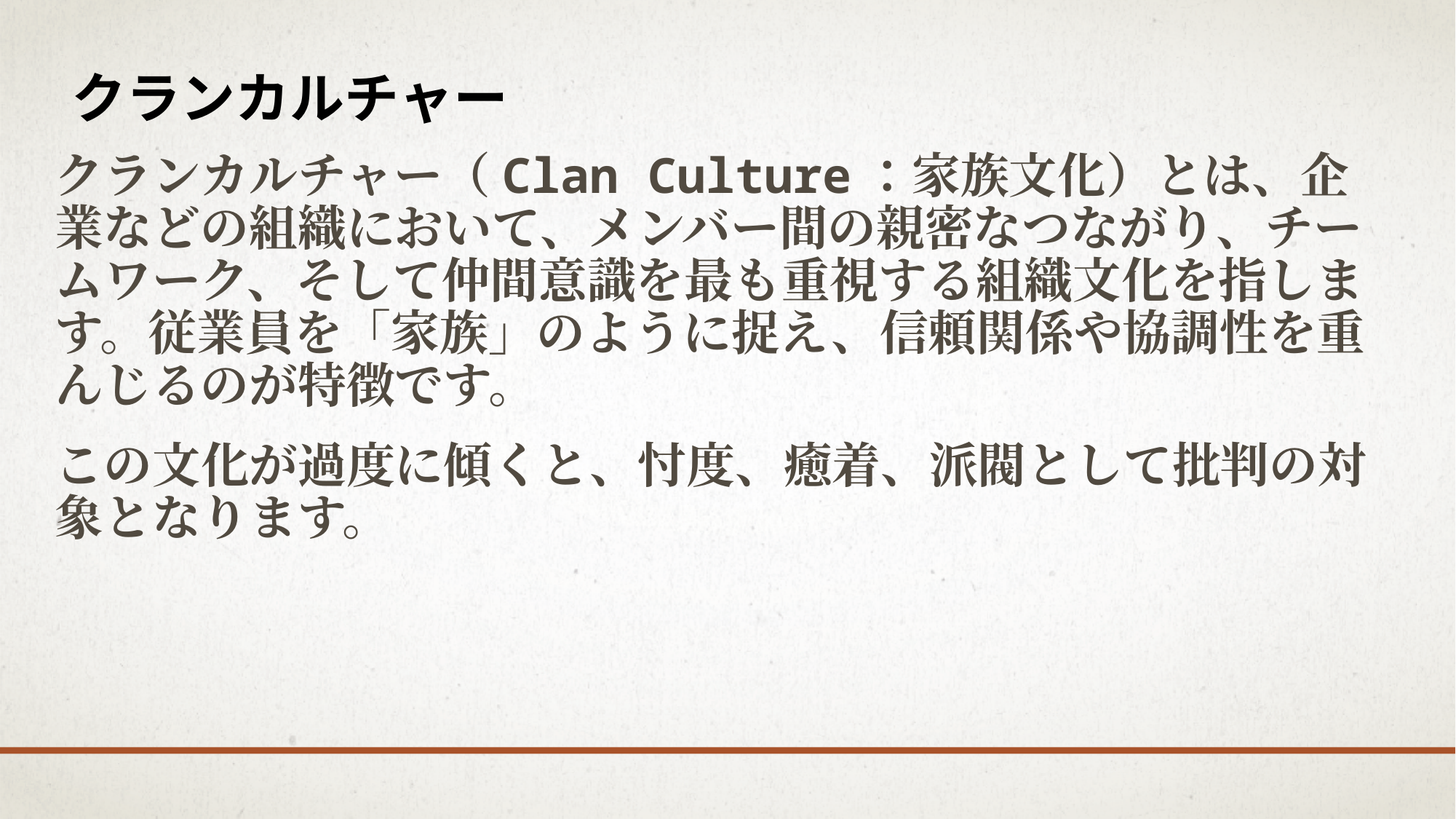

# クランカルチャー
クランカルチャー（Clan Culture：家族文化）とは、企業などの組織において、メンバー間の親密なつながり、チームワーク、そして仲間意識を最も重視する組織文化を指します。従業員を「家族」のように捉え、信頼関係や協調性を重んじるのが特徴です。
この文化が過度に傾くと、忖度、癒着、派閥として批判の対象となります。